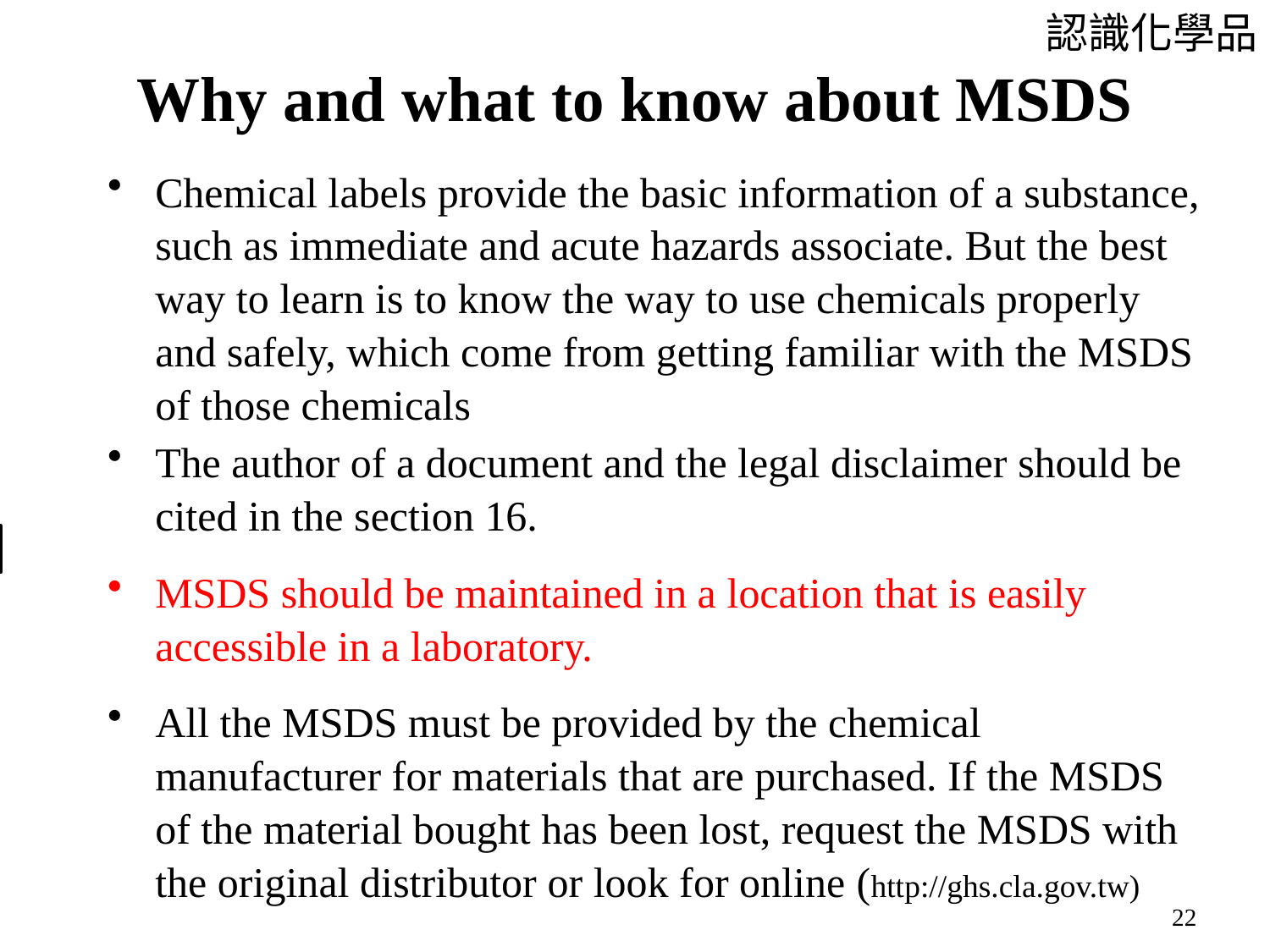

認識化學品
# Why and what to know about MSDS
Chemical labels provide the basic information of a substance, such as immediate and acute hazards associate. But the best way to learn is to know the way to use chemicals properly and safely, which come from getting familiar with the MSDS of those chemicals
The author of a document and the legal disclaimer should be cited in the section 16.

MSDS should be maintained in a location that is easily accessible in a laboratory.

All the MSDS must be provided by the chemical manufacturer for materials that are purchased. If the MSDS of the material bought has been lost, request the MSDS with the original distributor or look for online (http://ghs.cla.gov.tw)
危險物與有害物標示及通識規則

22